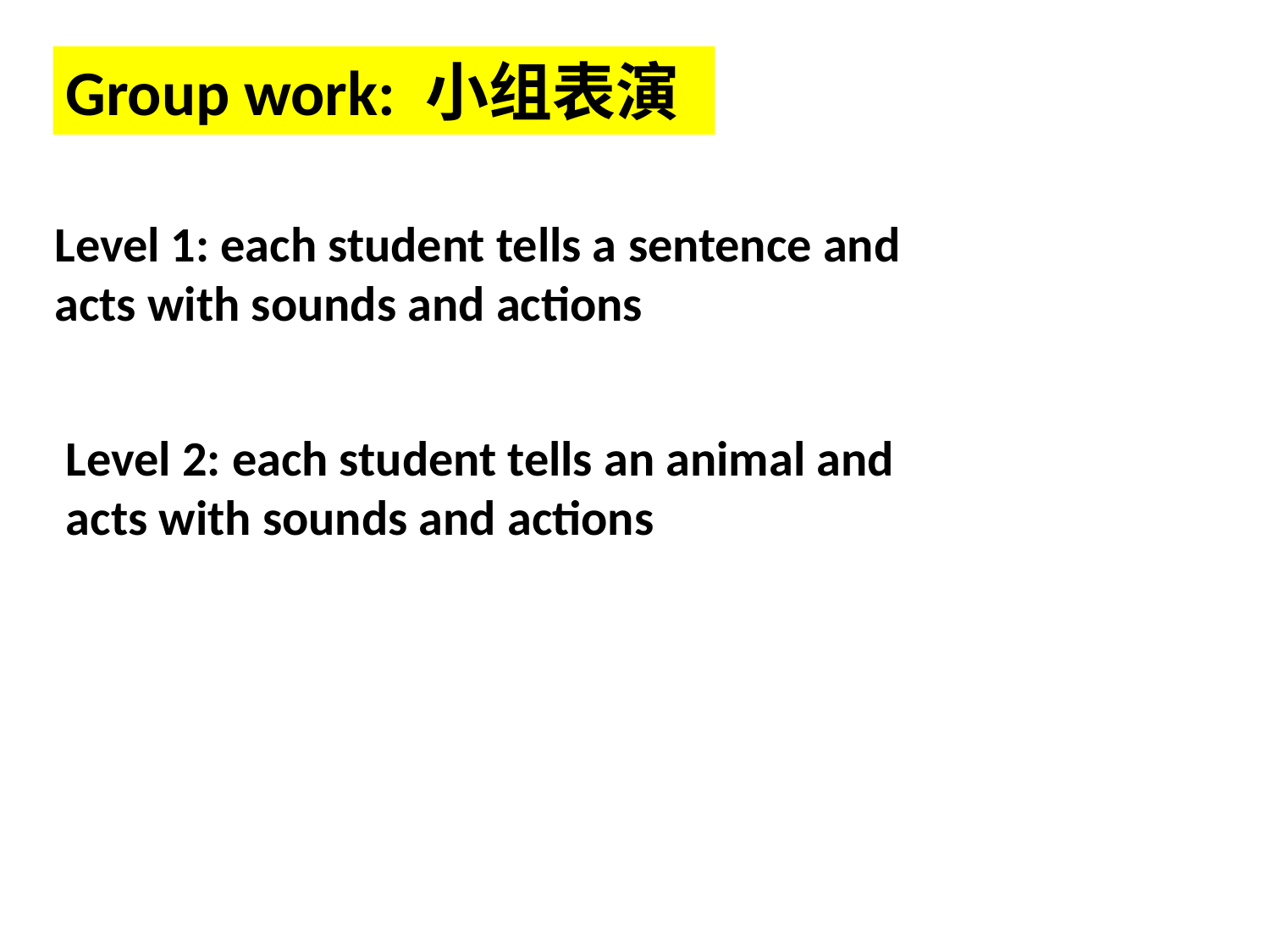

Group work: 小组表演
Level 1: each student tells a sentence and acts with sounds and actions
Level 2: each student tells an animal and acts with sounds and actions